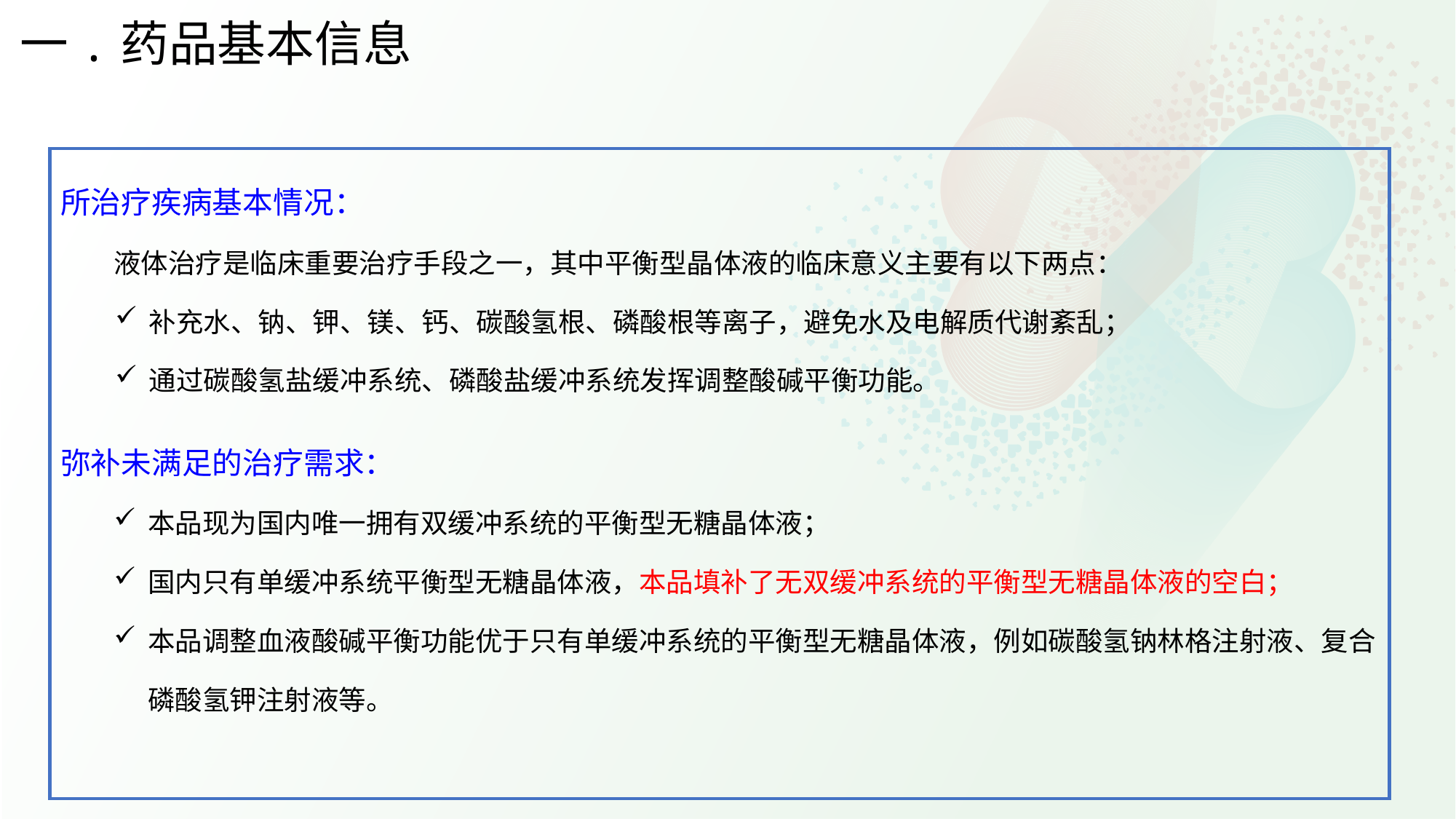

一.药品基本信息
所治疗疾病基本情况：
液体治疗是临床重要治疗手段之一，其中平衡型晶体液的临床意义主要有以下两点：
补充水、钠、钾、镁、钙、碳酸氢根、磷酸根等离子，避免水及电解质代谢紊乱；
通过碳酸氢盐缓冲系统、磷酸盐缓冲系统发挥调整酸碱平衡功能。
弥补未满足的治疗需求：
本品现为国内唯一拥有双缓冲系统的平衡型无糖晶体液；
国内只有单缓冲系统平衡型无糖晶体液，本品填补了无双缓冲系统的平衡型无糖晶体液的空白；
本品调整血液酸碱平衡功能优于只有单缓冲系统的平衡型无糖晶体液，例如碳酸氢钠林格注射液、复合磷酸氢钾注射液等。